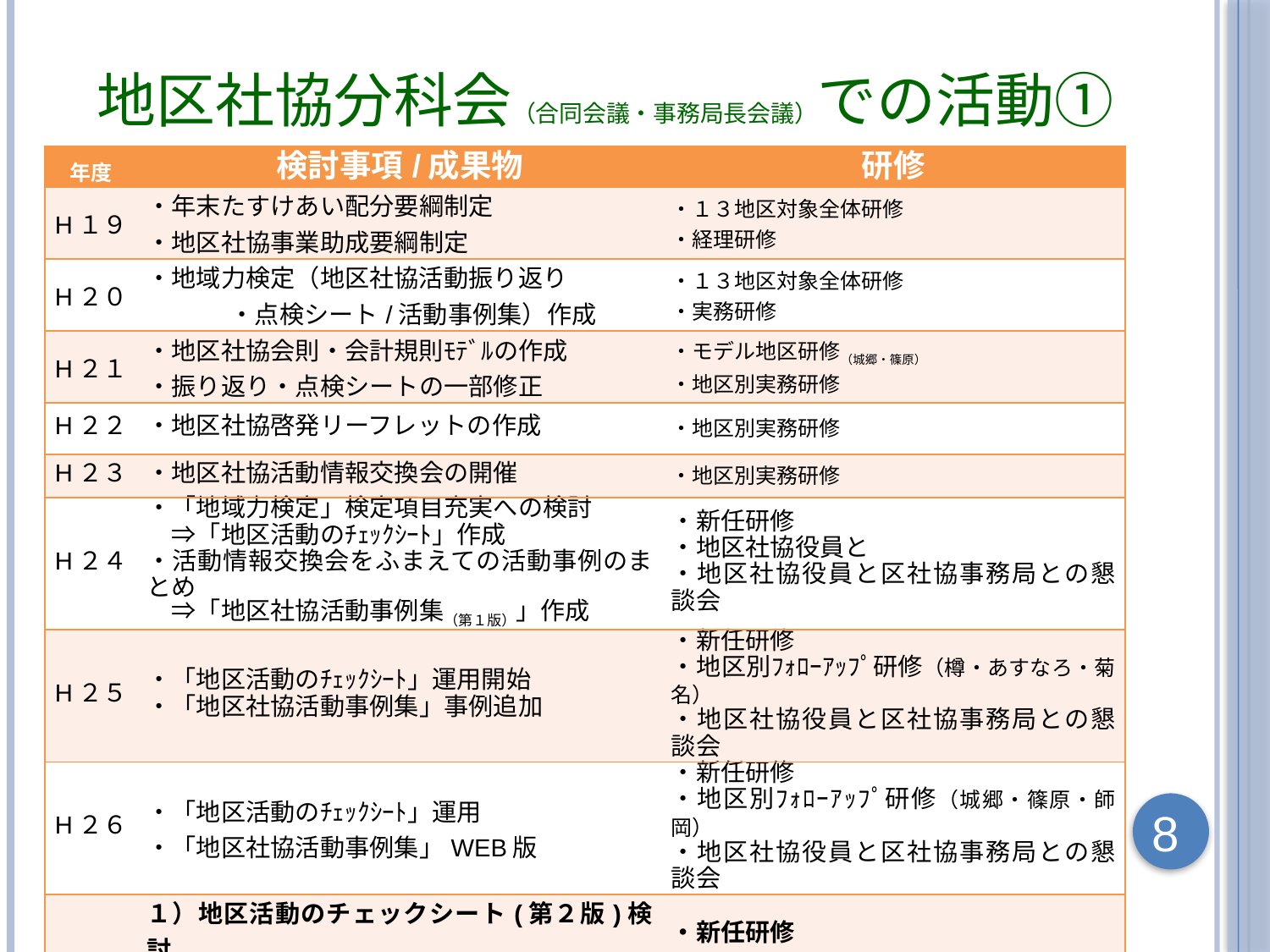

地区社協分科会（合同会議・事務局長会議）での活動①
| 年度 | 検討事項/成果物 | 研修 |
| --- | --- | --- |
| H１９ | ・年末たすけあい配分要綱制定 ・地区社協事業助成要綱制定 | ・１３地区対象全体研修 ・経理研修 |
| H２０ | ・地域力検定（地区社協活動振り返り ・点検シート/活動事例集）作成 | ・１３地区対象全体研修 ・実務研修 |
| H２１ | ・地区社協会則・会計規則ﾓﾃﾞﾙの作成 ・振り返り・点検シートの一部修正 | ・モデル地区研修（城郷・篠原） ・地区別実務研修 |
| H２２ | ・地区社協啓発リーフレットの作成 | ・地区別実務研修 |
| H２３ | ・地区社協活動情報交換会の開催 | ・地区別実務研修 |
| H２４ | ・「地域力検定」検定項目充実への検討 　⇒「地区活動のﾁｪｯｸｼｰﾄ」作成 ・活動情報交換会をふまえての活動事例のまとめ 　⇒「地区社協活動事例集（第１版）」作成 | ・新任研修 ・地区社協役員と ・地区社協役員と区社協事務局との懇談会 |
| H２５ | ・「地区活動のﾁｪｯｸｼｰﾄ」運用開始 ・「地区社協活動事例集」事例追加 | ・新任研修 ・地区別ﾌｫﾛｰｱｯﾌﾟ研修（樽・あすなろ・菊名） ・地区社協役員と区社協事務局との懇談会 |
| H２６ | ・「地区活動のﾁｪｯｸｼｰﾄ」運用 ・「地区社協活動事例集」WEB版 | ・新任研修 ・地区別ﾌｫﾛｰｱｯﾌﾟ研修（城郷・篠原・師岡） ・地区社協役員と区社協事務局との懇談会 |
| H２７ 予定 | １）地区活動のチェックシート(第２版)検討 ２）地区社協啓発リーフレット(第２版)発行 ３）地区社協会員助成申請様式 ４）賛助会員運動資材の充実 | ・新任研修 ・地区別ﾌｫﾛｰｱｯﾌﾟ研修 ・地区社協ヒアリング ・地区社協役員と区社協事務局との懇談会兼実務研修 |
8